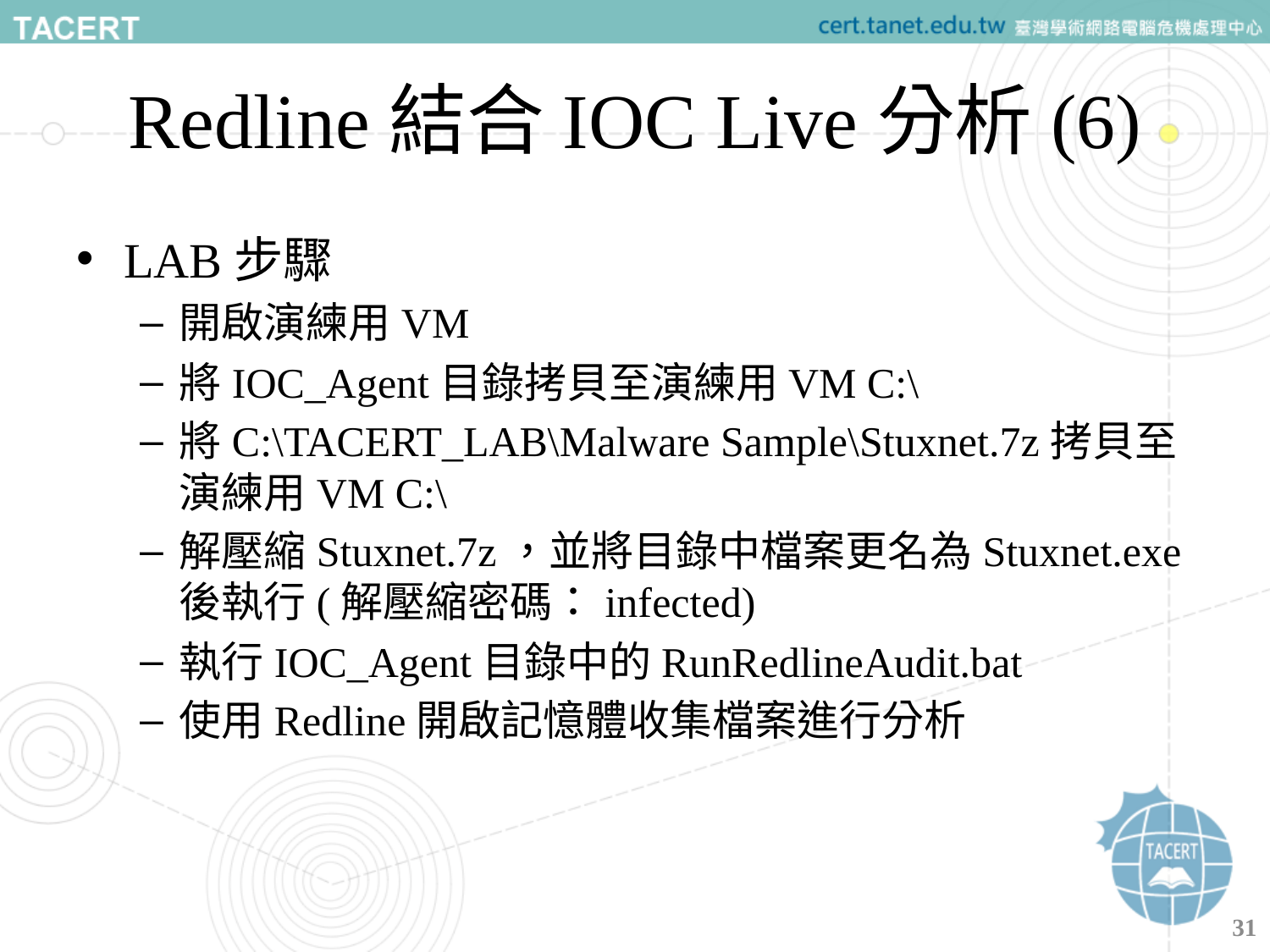

# Redline結合IOC Live分析(6)
LAB步驟
開啟演練用VM
將IOC_Agent目錄拷貝至演練用VM C:\
將C:\TACERT_LAB\Malware Sample\Stuxnet.7z拷貝至演練用VM C:\
解壓縮Stuxnet.7z，並將目錄中檔案更名為Stuxnet.exe後執行(解壓縮密碼：infected)
執行IOC_Agent目錄中的RunRedlineAudit.bat
使用Redline開啟記憶體收集檔案進行分析
31